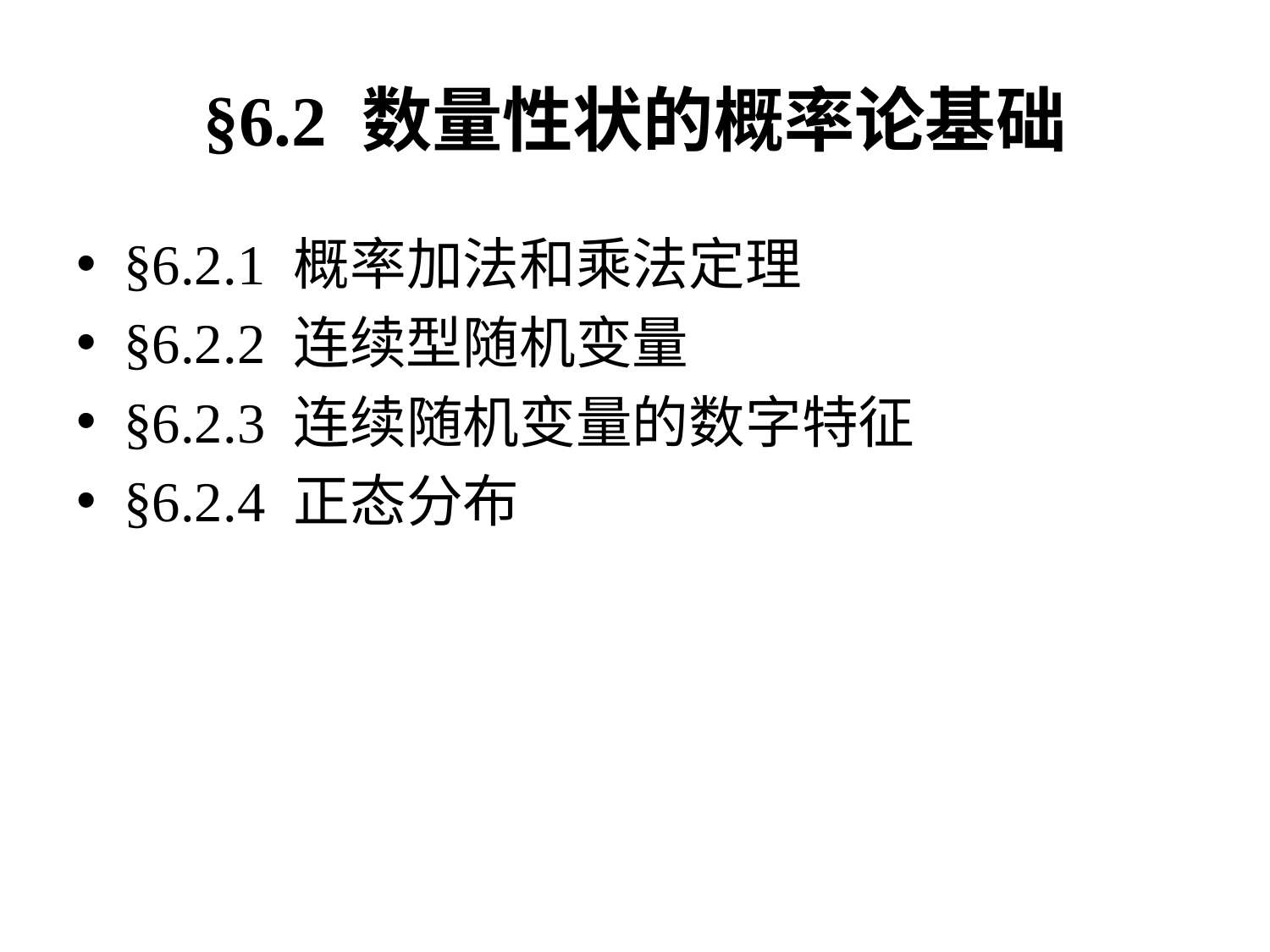

# §6.2 数量性状的概率论基础
§6.2.1 概率加法和乘法定理
§6.2.2 连续型随机变量
§6.2.3 连续随机变量的数字特征
§6.2.4 正态分布